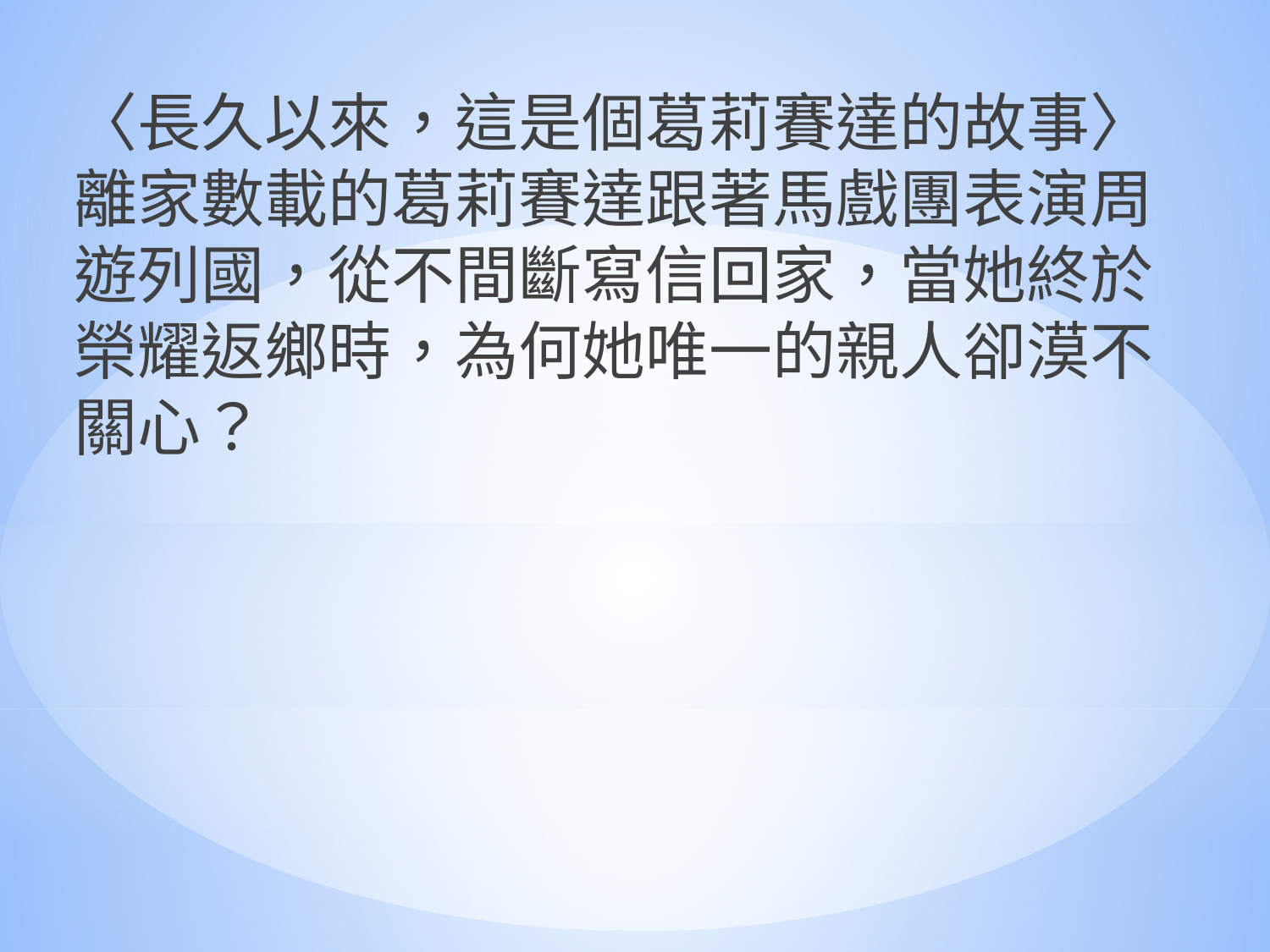

〈長久以來，這是個葛莉賽達的故事〉離家數載的葛莉賽達跟著馬戲團表演周遊列國，從不間斷寫信回家，當她終於榮耀返鄉時，為何她唯一的親人卻漠不關心？
#